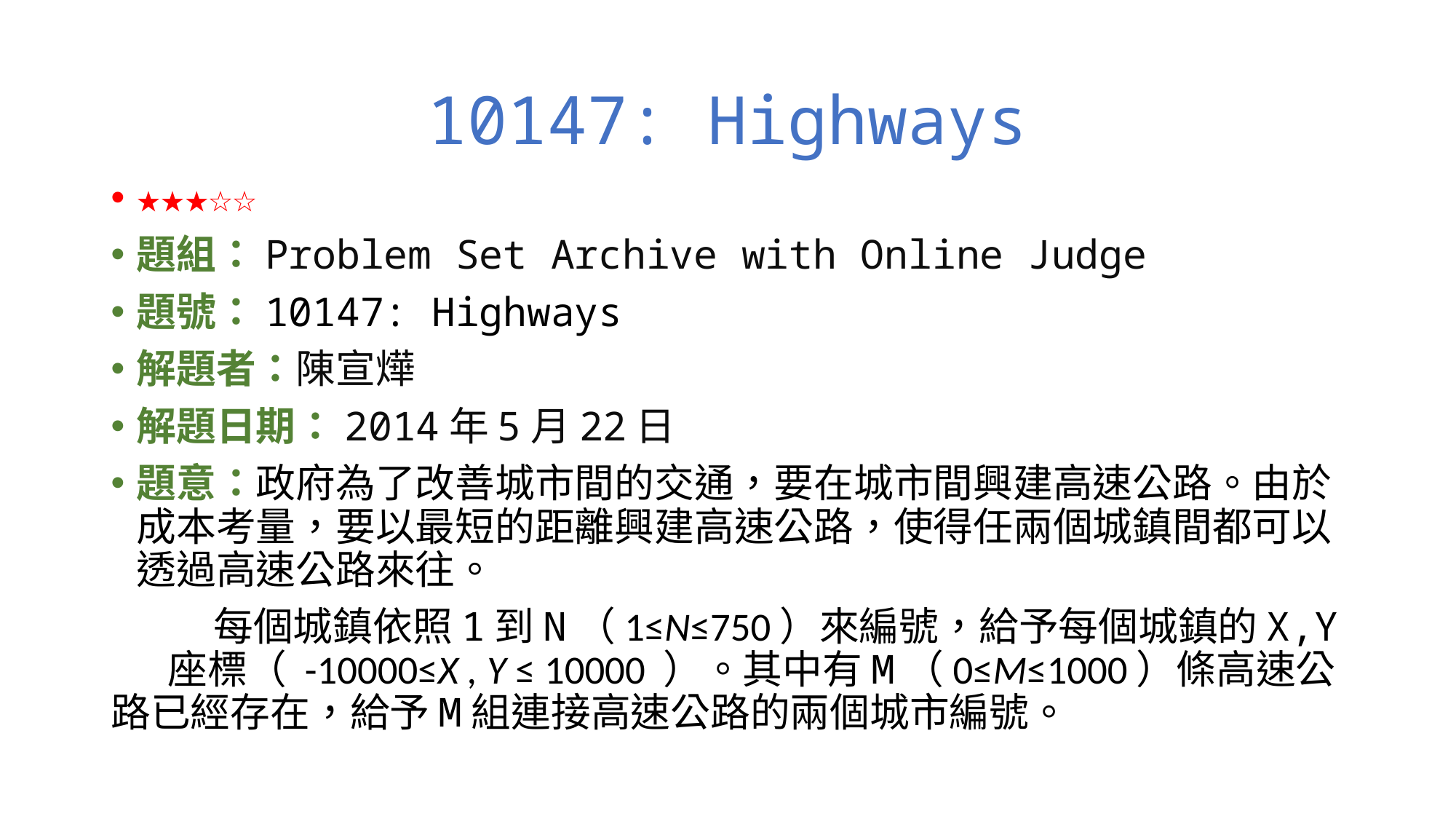

# 10147: Highways
★★★☆☆
題組：Problem Set Archive with Online Judge
題號：10147: Highways
解題者：陳宣燁
解題日期：2014年5月22日
題意：政府為了改善城市間的交通，要在城市間興建高速公路。由於成本考量，要以最短的距離興建高速公路，使得任兩個城鎮間都可以透過高速公路來往。
	每個城鎮依照1到N（1≤N≤750）來編號，給予每個城鎮的X,Y   座標（ -10000≤X , Y ≤ 10000 ）。其中有M（0≤M≤1000）條高速公路已經存在，給予M組連接高速公路的兩個城市編號。